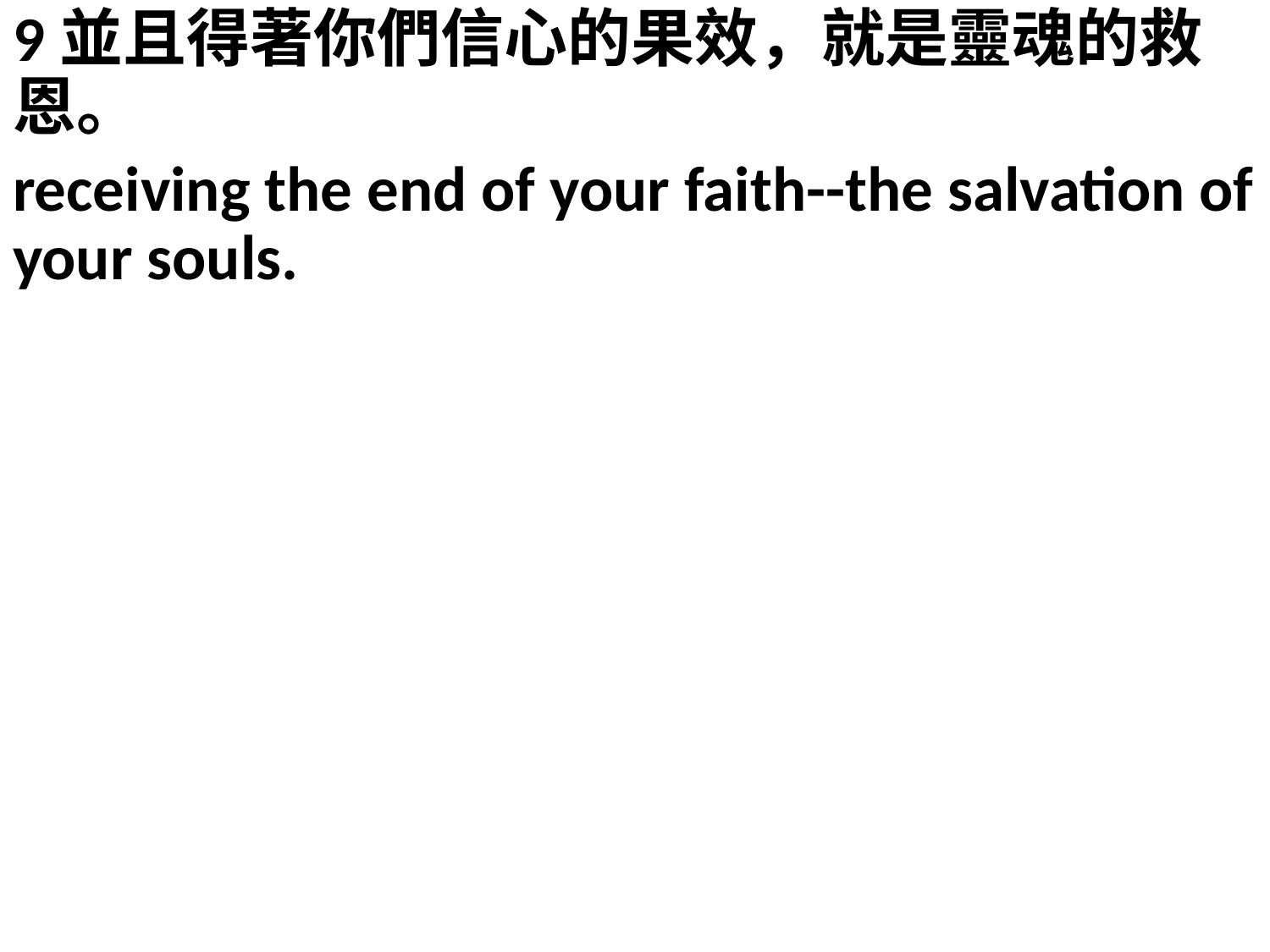

9並且得著你們信心的果效，就是靈魂的救恩。
receiving the end of your faith--the salvation of your souls.